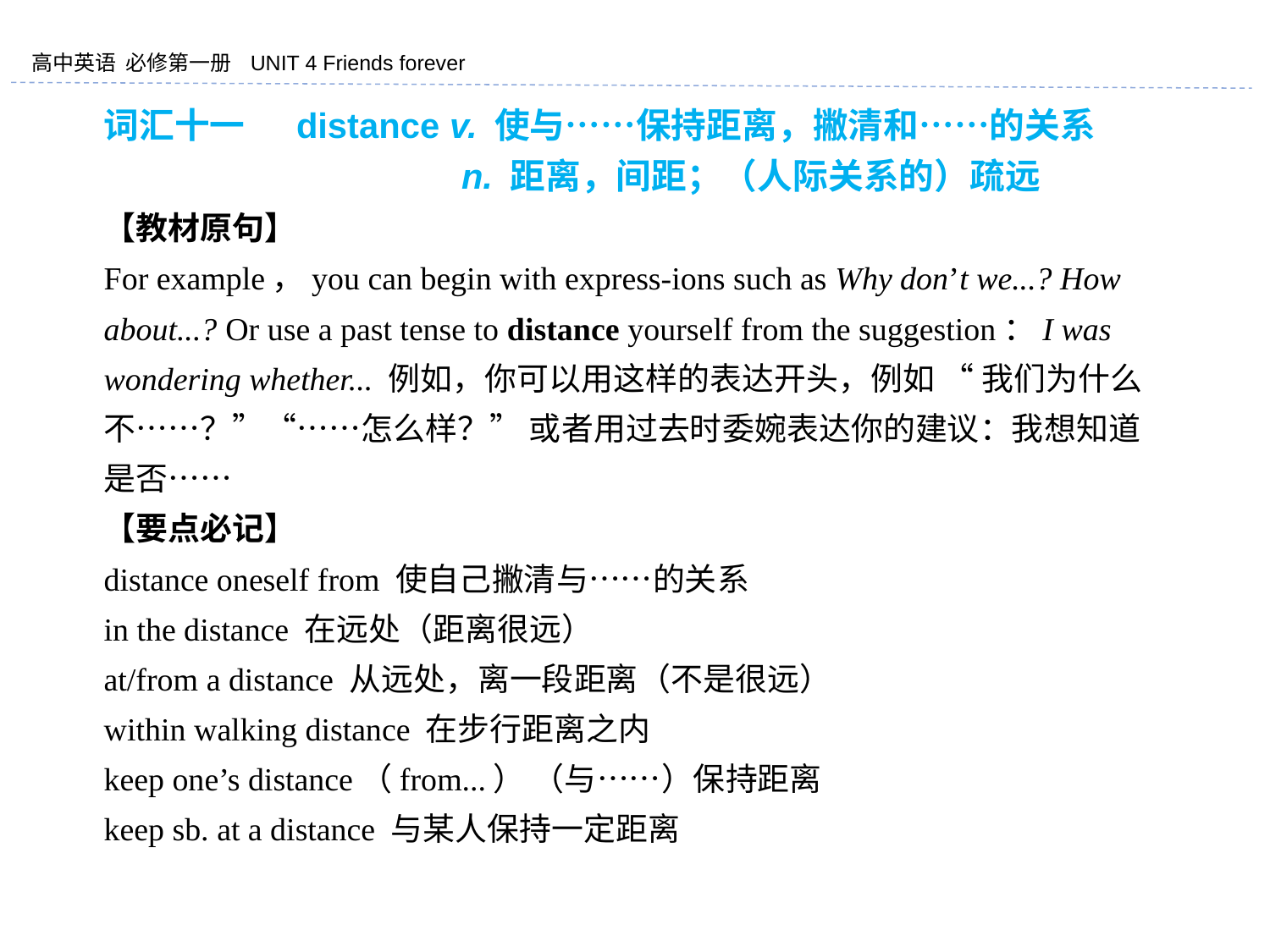

词汇十一 　distance v. 使与……保持距离，撇清和……的关系
 　　　　　　　　 　 n. 距离，间距；（人际关系的）疏远
【教材原句】
For example，you can begin with express-ions such as Why don’t we...? How about...? Or use a past tense to distance yourself from the suggestion：I was wondering whether... 例如，你可以用这样的表达开头，例如 “ 我们为什么不……？”“……怎么样？” 或者用过去时委婉表达你的建议：我想知道是否……
【要点必记】
distance oneself from 使自己撇清与……的关系
in the distance 在远处（距离很远）
at/from a distance 从远处，离一段距离（不是很远）
within walking distance 在步行距离之内
keep one’s distance（from...） （与……）保持距离
keep sb. at a distance 与某人保持一定距离